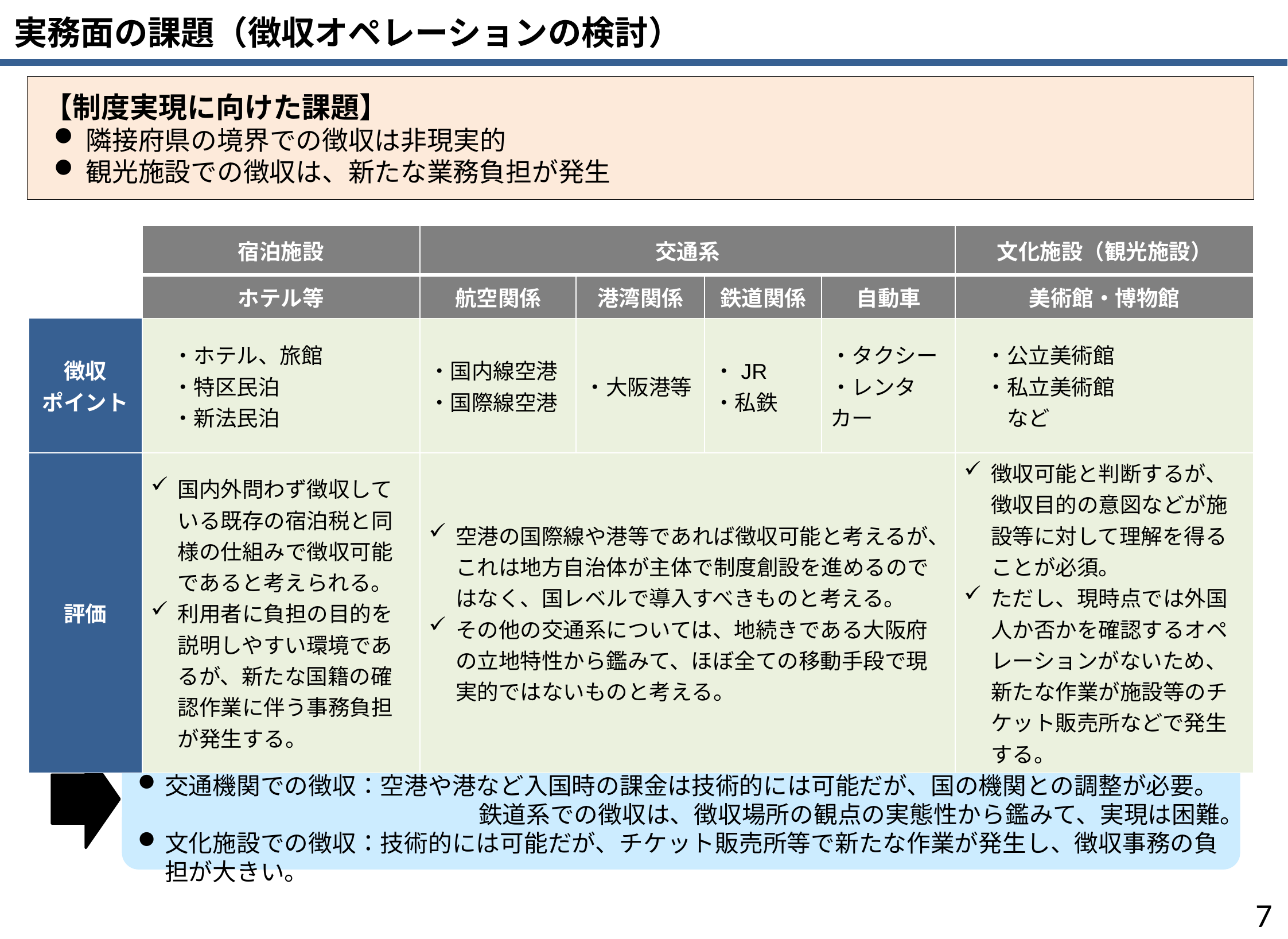

実務面の課題（徴収オペレーションの検討）
【制度実現に向けた課題】
隣接府県の境界での徴収は非現実的
観光施設での徴収は、新たな業務負担が発生
|  | 宿泊施設 | 交通系 |  |  |  | 文化施設（観光施設） |
| --- | --- | --- | --- | --- | --- | --- |
|  | ホテル等 | 航空関係 | 港湾関係 | 鉄道関係 | 自動車 | 美術館・博物館 |
| 徴収 ポイント | ・ホテル、旅館 　・特区民泊 　・新法民泊 | ・国内線空港 ・国際線空港 | ・大阪港等 | ・JR ・私鉄 | ・タクシー ・レンタカー | ・公立美術館 　・私立美術館 　　など |
| 評価 | 国内外問わず徴収している既存の宿泊税と同様の仕組みで徴収可能であると考えられる。 利用者に負担の目的を説明しやすい環境であるが、新たな国籍の確認作業に伴う事務負担が発生する。 | 空港の国際線や港等であれば徴収可能と考えるが、これは地方自治体が主体で制度創設を進めるのではなく、国レベルで導入すべきものと考える。 その他の交通系については、地続きである大阪府の立地特性から鑑みて、ほぼ全ての移動手段で現実的ではないものと考える。 |  |  |  | 徴収可能と判断するが、徴収目的の意図などが施設等に対して理解を得ることが必須。 ただし、現時点では外国人か否かを確認するオペレーションがないため、新たな作業が施設等のチケット販売所などで発生する。 |

宿泊施設での徴収：既存の宿泊税と同様の仕組みでの対応が現実的。
交通機関での徴収：空港や港など入国時の課金は技術的には可能だが、国の機関との調整が必要。
　　　　　　　　　　　　　　 鉄道系での徴収は、徴収場所の観点の実態性から鑑みて、実現は困難。
文化施設での徴収：技術的には可能だが、チケット販売所等で新たな作業が発生し、徴収事務の負担が大きい。

7